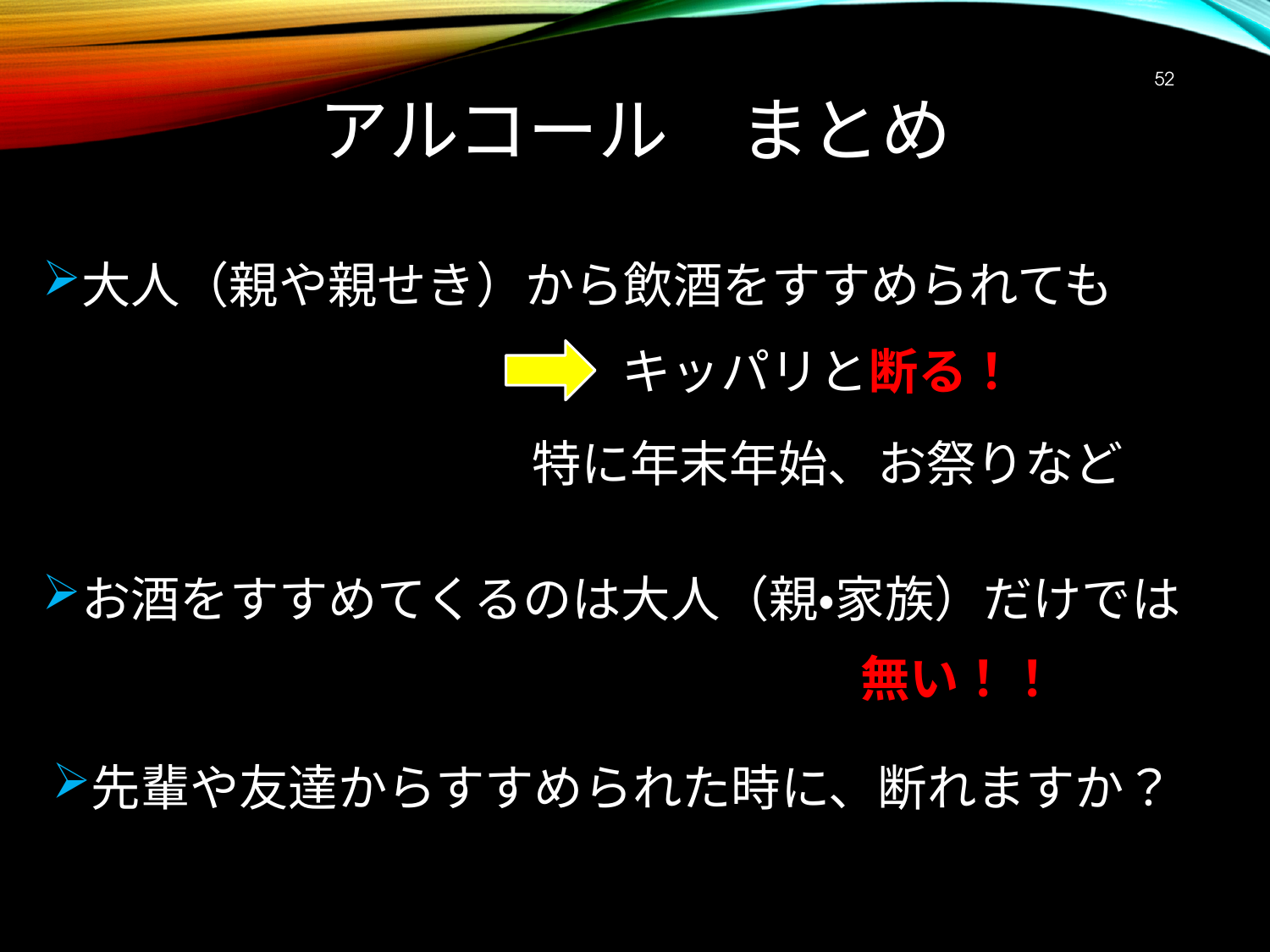

52
# アルコール　まとめ
大人（親や親せき）から飲酒をすすめられても
キッパリと断る！

特に年末年始、お祭りなど
お酒をすすめてくるのは大人（親・家族）だけでは
無い！！
先輩や友達からすすめられた時に、断れますか？